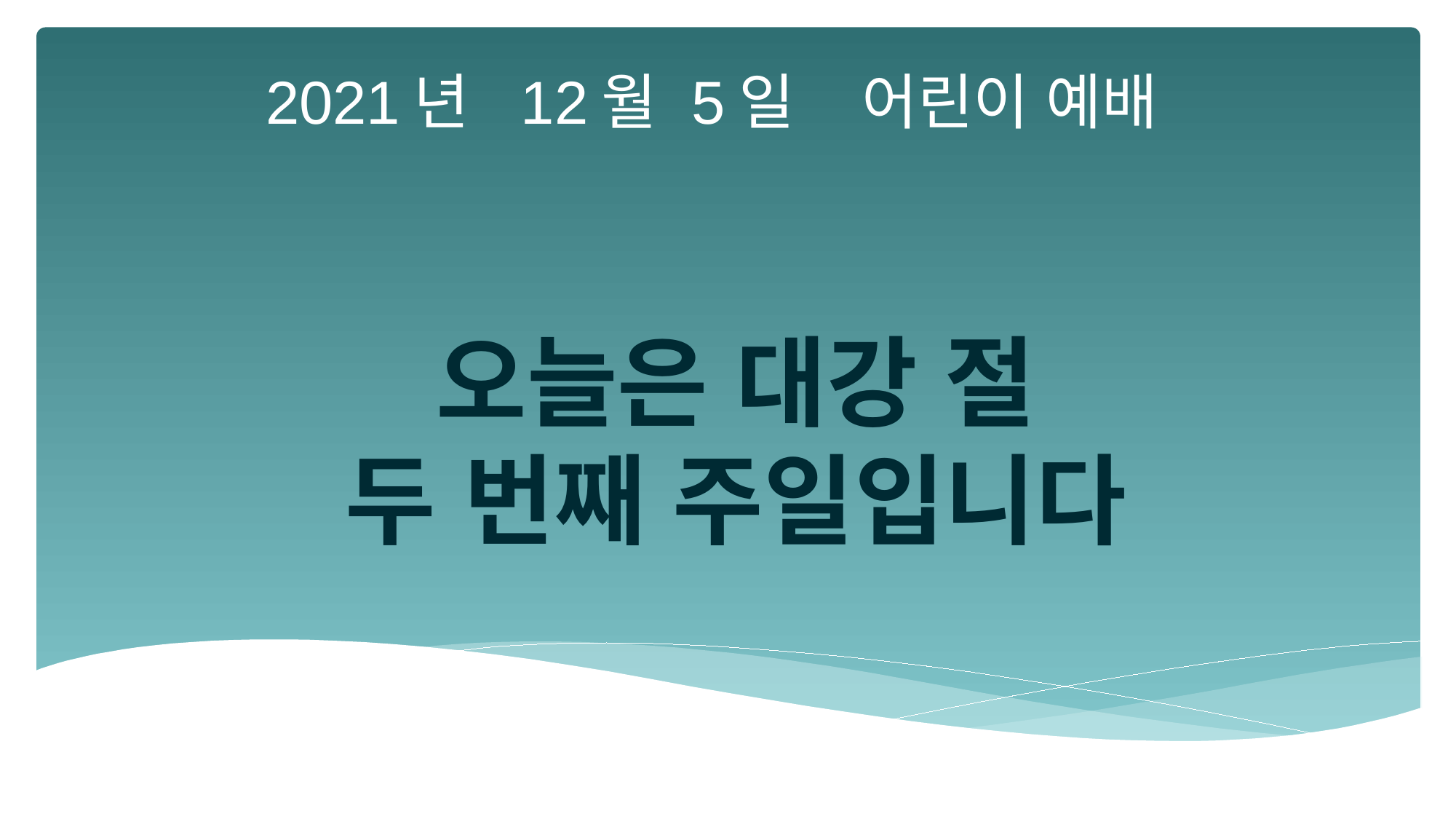

2021년  12월 5일    어린이 예배
오늘은 대강 절
두 번째 주일입니다